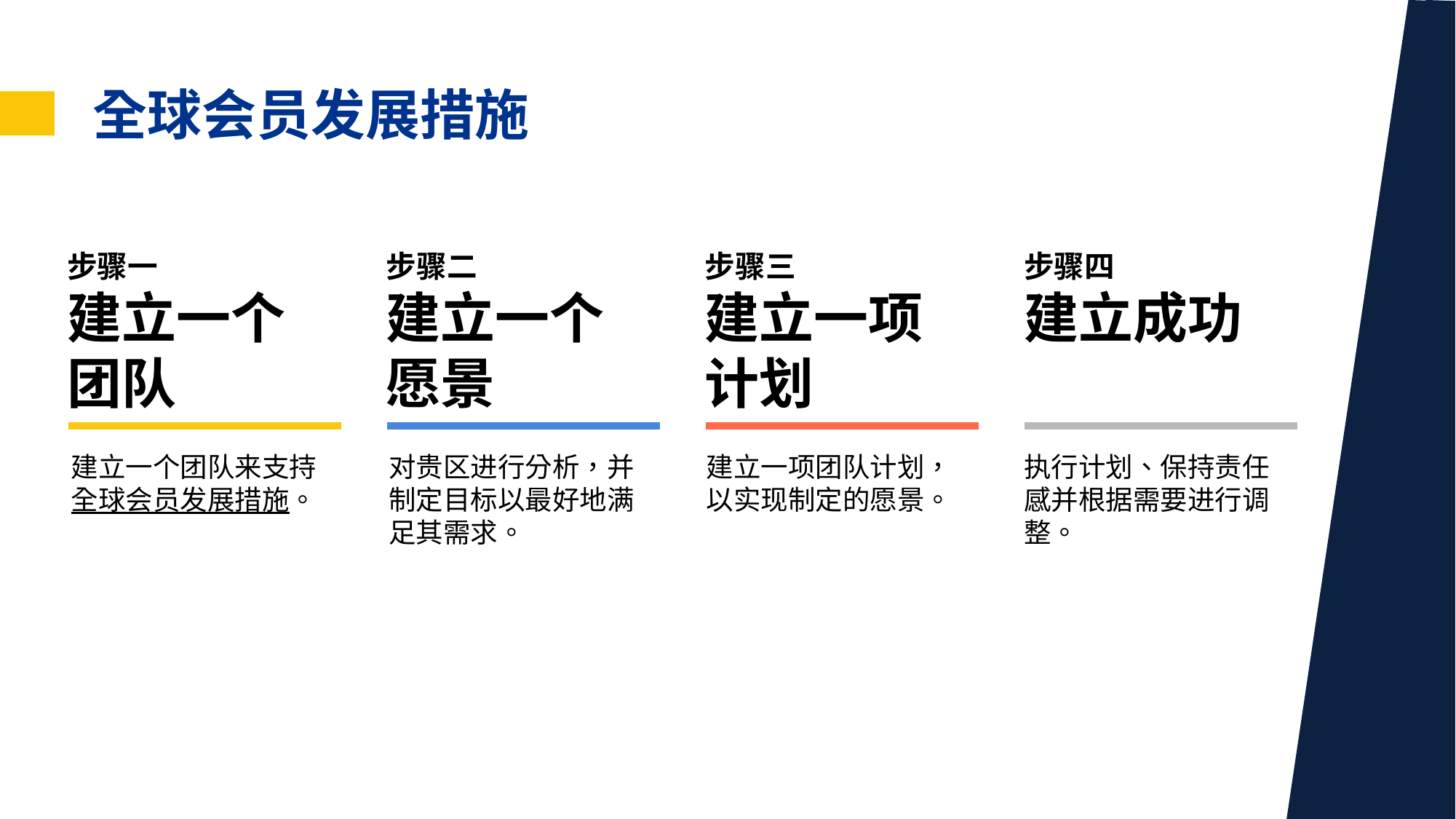

aa

全球会员发展措施

步骤一
建立一个团队
步骤二
建立一个愿景
步骤三
建立一项计划
步骤四
建立成功
建立一个团队来支持全球会员发展措施。
对贵区进行分析，并制定目标以最好地满足其需求。
建立一项团队计划，以实现制定的愿景。
执行计划、保持责任感并根据需要进行调整。
16